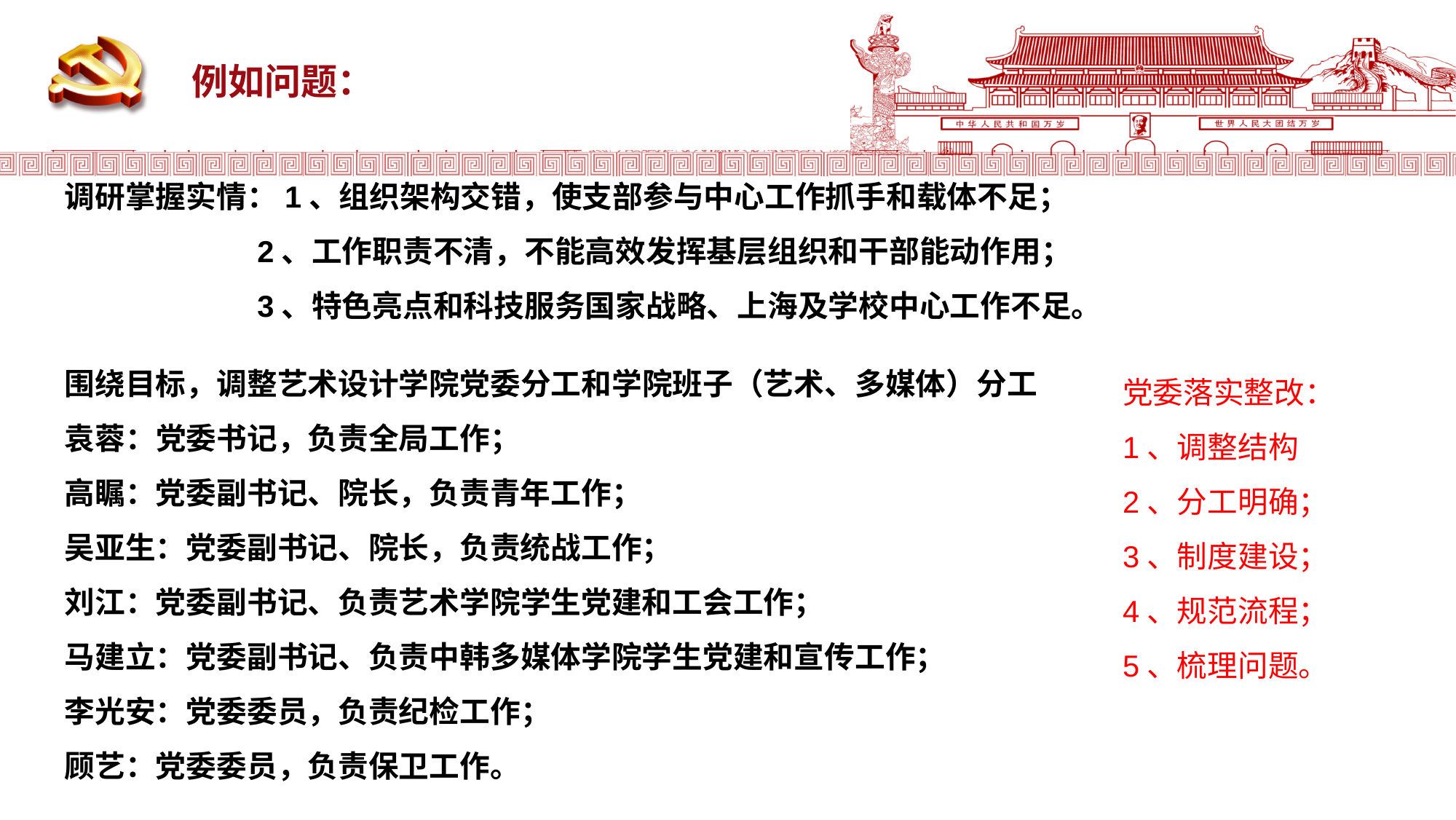

例如问题：
调研掌握实情：1、组织架构交错，使支部参与中心工作抓手和载体不足；
                       2、工作职责不清，不能高效发挥基层组织和干部能动作用；
                       3、特色亮点和科技服务国家战略、上海及学校中心工作不足。
围绕目标，调整艺术设计学院党委分工和学院班子（艺术、多媒体）分工
袁蓉：党委书记，负责全局工作；
高瞩：党委副书记、院长，负责青年工作；
吴亚生：党委副书记、院长，负责统战工作；
刘江：党委副书记、负责艺术学院学生党建和工会工作；
马建立：党委副书记、负责中韩多媒体学院学生党建和宣传工作；
李光安：党委委员，负责纪检工作；
顾艺：党委委员，负责保卫工作。
党委落实整改：
1、调整结构
2、分工明确；
3、制度建设；
4、规范流程；
5、梳理问题。